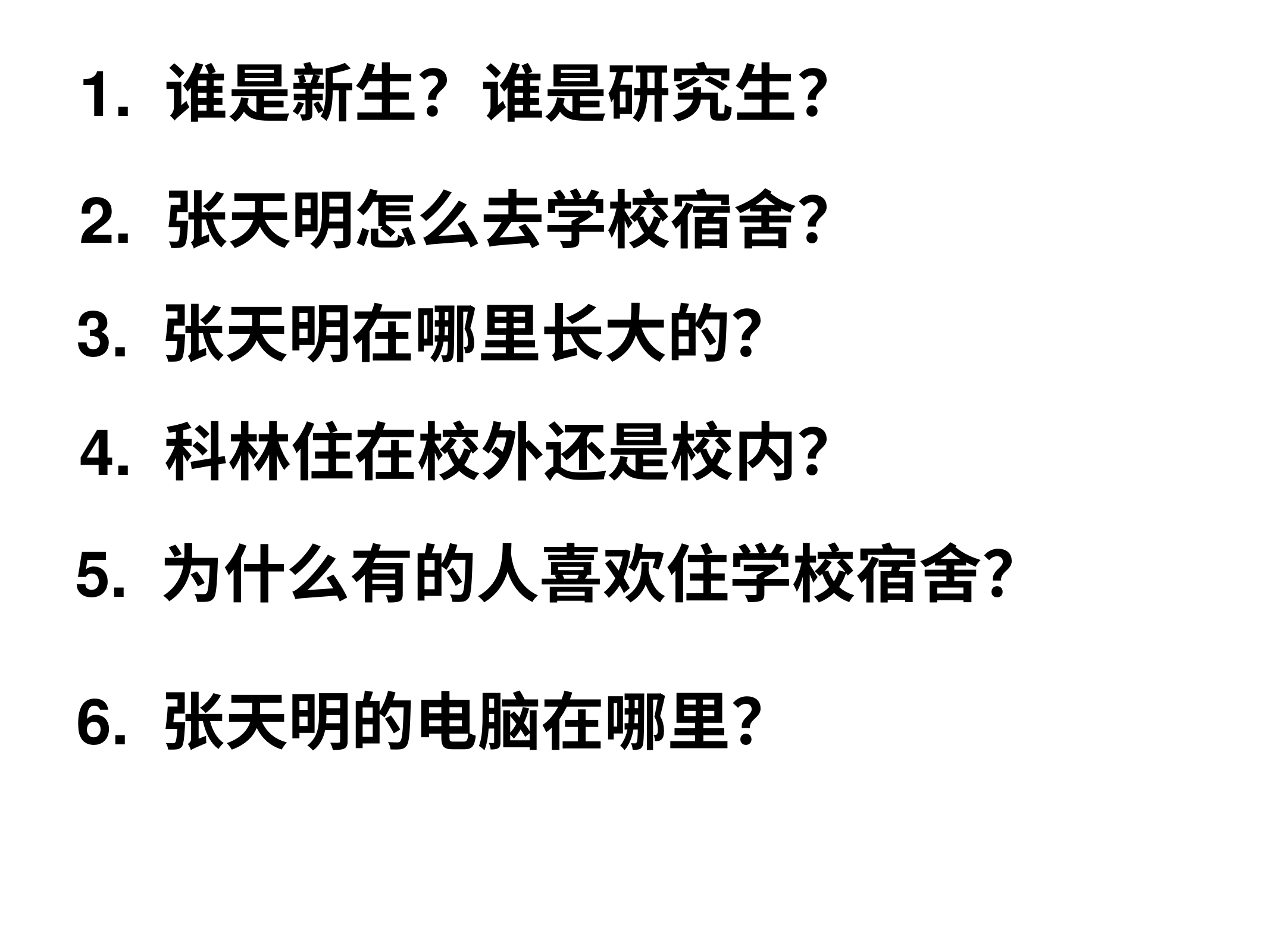

1. 谁是新生？谁是研究生？
2. 张天明怎么去学校宿舍？
3. 张天明在哪里长大的？
4. 科林住在校外还是校内？
5. 为什么有的人喜欢住学校宿舍？
6. 张天明的电脑在哪里？